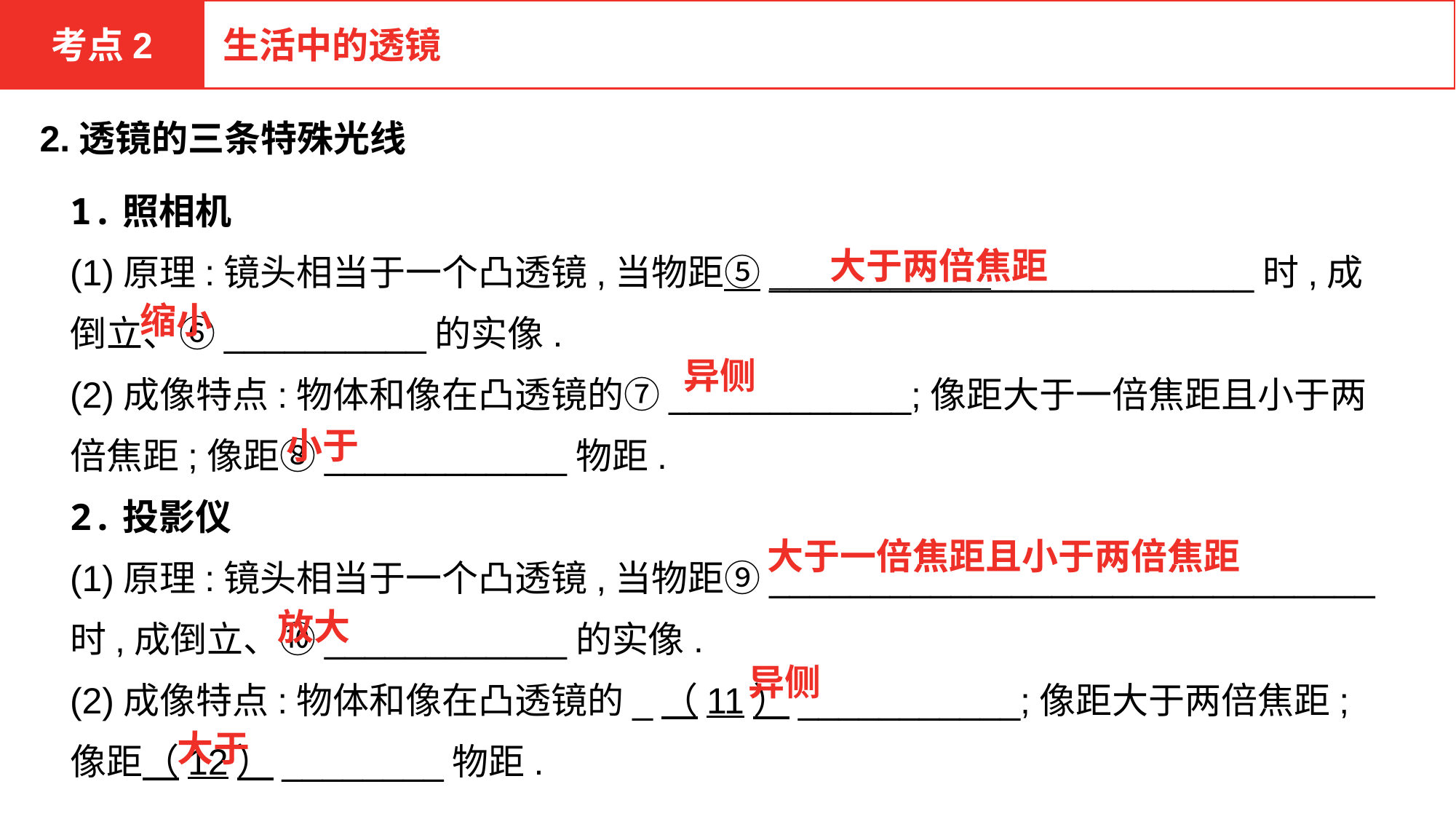

考点2
生活中的透镜
2.透镜的三条特殊光线
1.照相机
(1)原理:镜头相当于一个凸透镜,当物距⑤________________________时,成倒立、⑥__________的实像.
(2)成像特点:物体和像在凸透镜的⑦____________;像距大于一倍焦距且小于两倍焦距;像距⑧____________物距.
2.投影仪
(1)原理:镜头相当于一个凸透镜,当物距⑨______________________________时,成倒立、⑩____________的实像.
(2)成像特点:物体和像在凸透镜的_（11）___________;像距大于两倍焦距;像距（12）________物距.
大于两倍焦距
缩小
异侧
小于
大于一倍焦距且小于两倍焦距
放大
异侧
大于